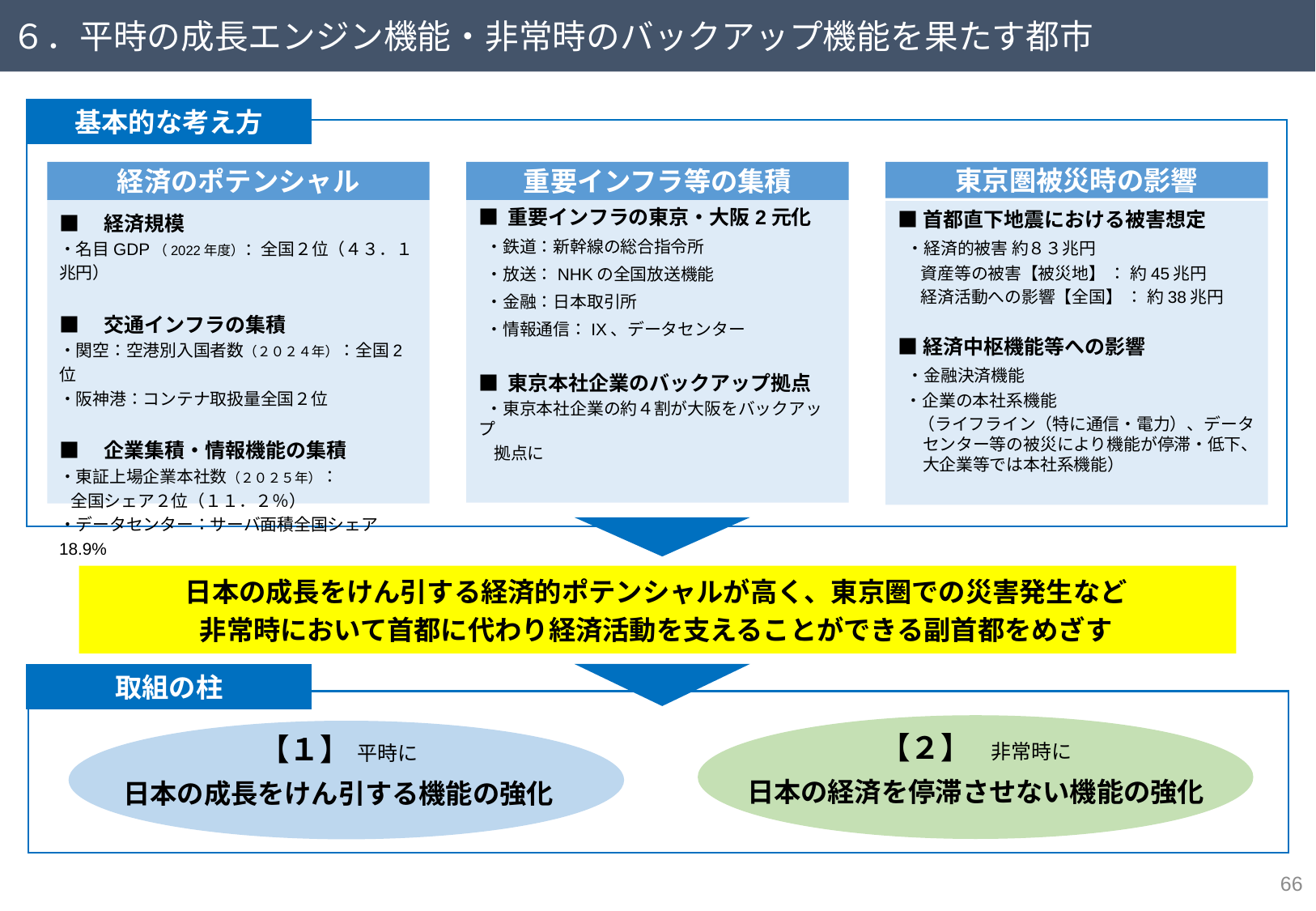

６．平時の成長エンジン機能・非常時のバックアップ機能を果たす都市
基本的な考え方

東京圏被災時の影響
経済のポテンシャル
重要インフラ等の集積
■ 重要インフラの東京・大阪2元化
 ・鉄道：新幹線の総合指令所
 ・放送：NHKの全国放送機能
 ・金融：日本取引所
 ・情報通信：IX、データセンター

■ 東京本社企業のバックアップ拠点
 ・東京本社企業の約４割が大阪をバックアップ
   拠点に
■　経済規模
・名目GDP（2022年度）：全国２位（４３．１兆円）

■　交通インフラの集積
・関空：空港別入国者数（２０２４年）：全国2位
・阪神港：コンテナ取扱量全国２位

■　企業集積・情報機能の集積
・東証上場企業本社数（２０２５年）：
  全国シェア２位（１１．２％）
・データセンター：サーバ面積全国シェア18.9%
■首都直下地震における被害想定
 ・経済的被害 約８３兆円
     資産等の被害【被災地】 ： 約45兆円
     経済活動への影響【全国】 ： 約38兆円

■経済中枢機能等への影響
 ・金融決済機能
 ・企業の本社系機能
　 （ライフライン（特に通信・電力）、データセンター等の被災により機能が停滞・低下、大企業等では本社系機能）

日本の成長をけん引する経済的ポテンシャルが高く、東京圏での災害発生など
非常時において首都に代わり経済活動を支えることができる副首都をめざす

取組の柱

【２】　非常時に
日本の経済を停滞させない機能の強化

【１】 平時に
日本の成長をけん引する機能の強化

66